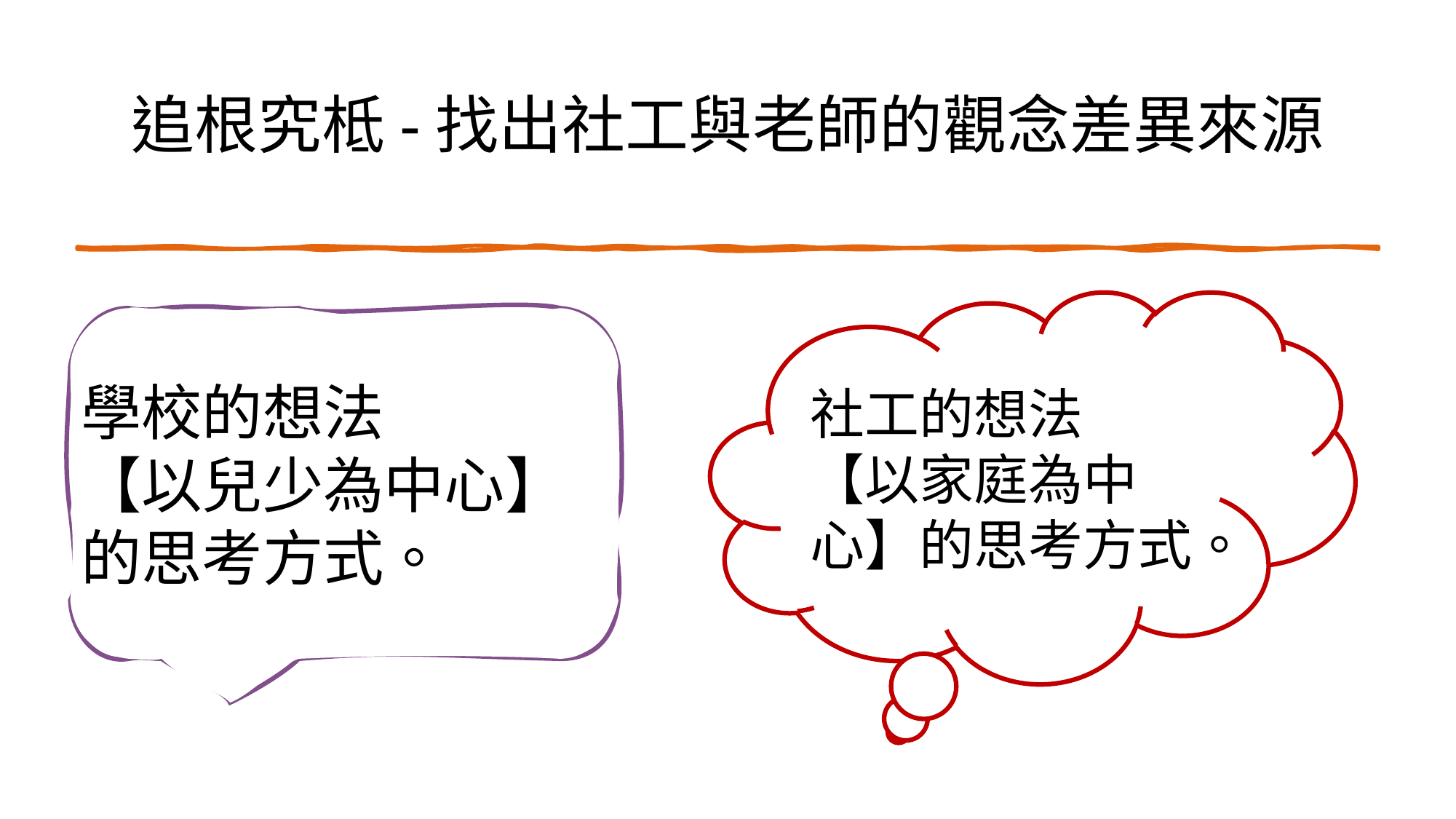

# 追根究柢-找出社工與老師的觀念差異來源
社工的想法
【以家庭為中心】的思考方式。
學校的想法
【以兒少為中心】的思考方式。